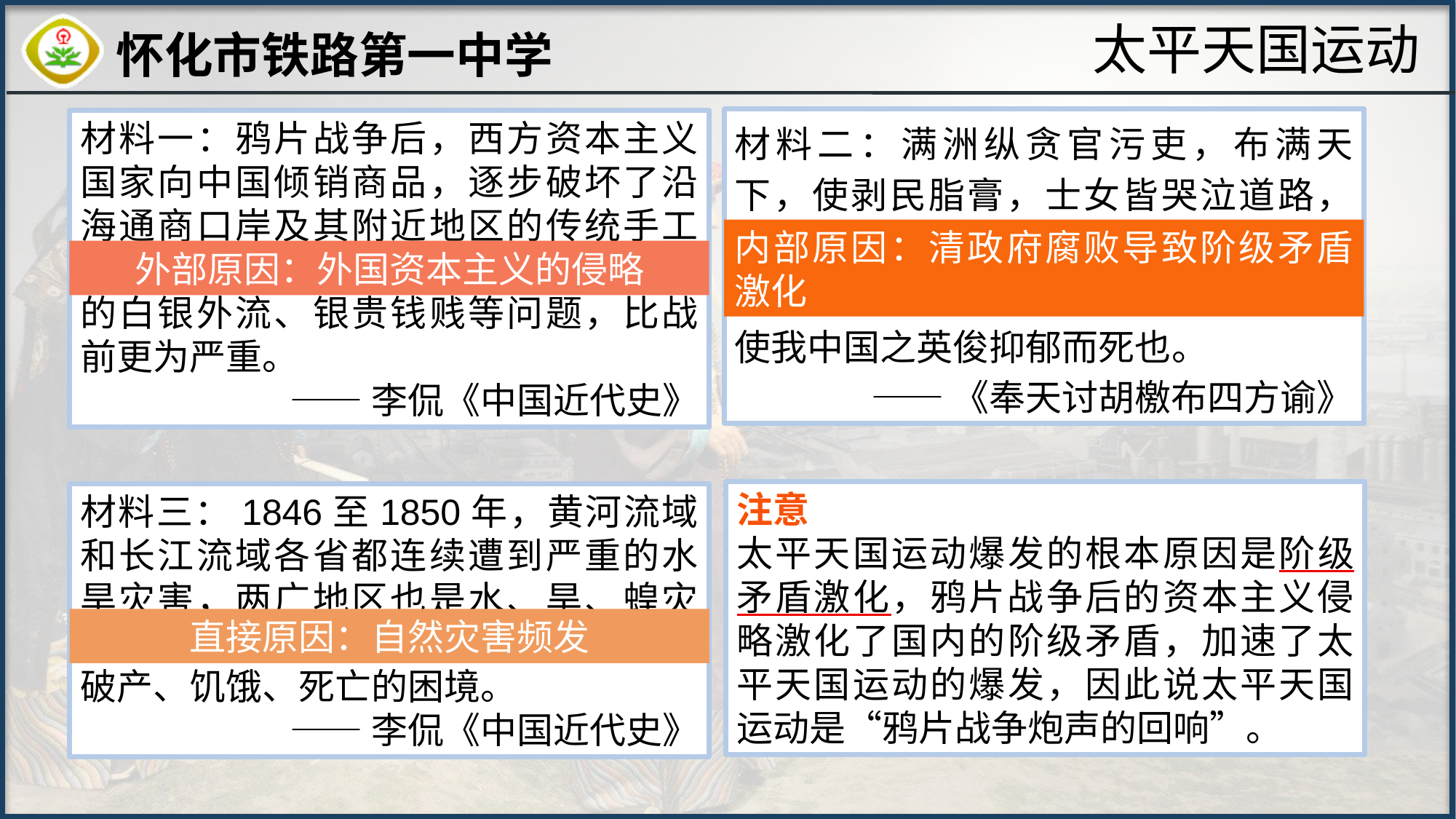

太平天国运动
材料二：满洲纵贪官污吏，布满天下，使剥民脂膏，士女皆哭泣道路，是欲我中国之人贫穷也。官以贿得，刑以钱免，富儿当权，豪杰绝望，是使我中国之英俊抑郁而死也。
——《奉天讨胡檄布四方谕》
材料一：鸦片战争后，西方资本主义国家向中国倾销商品，逐步破坏了沿海通商口岸及其附近地区的传统手工业。鸦片输入年年激增。由它所引起的白银外流、银贵钱贱等问题，比战前更为严重。
——李侃《中国近代史》
内部原因：清政府腐败导致阶级矛盾激化
外部原因：外国资本主义的侵略
注意
太平天国运动爆发的根本原因是阶级矛盾激化，鸦片战争后的资本主义侵略激化了国内的阶级矛盾，加速了太平天国运动的爆发，因此说太平天国运动是“鸦片战争炮声的回响”。
材料三：1846至1850年，黄河流域和长江流域各省都连续遭到严重的水旱灾害，两广地区也是水、旱、蝗灾不断。人祸天灾，使人民陷入失业、破产、饥饿、死亡的困境。
——李侃《中国近代史》
直接原因：自然灾害频发